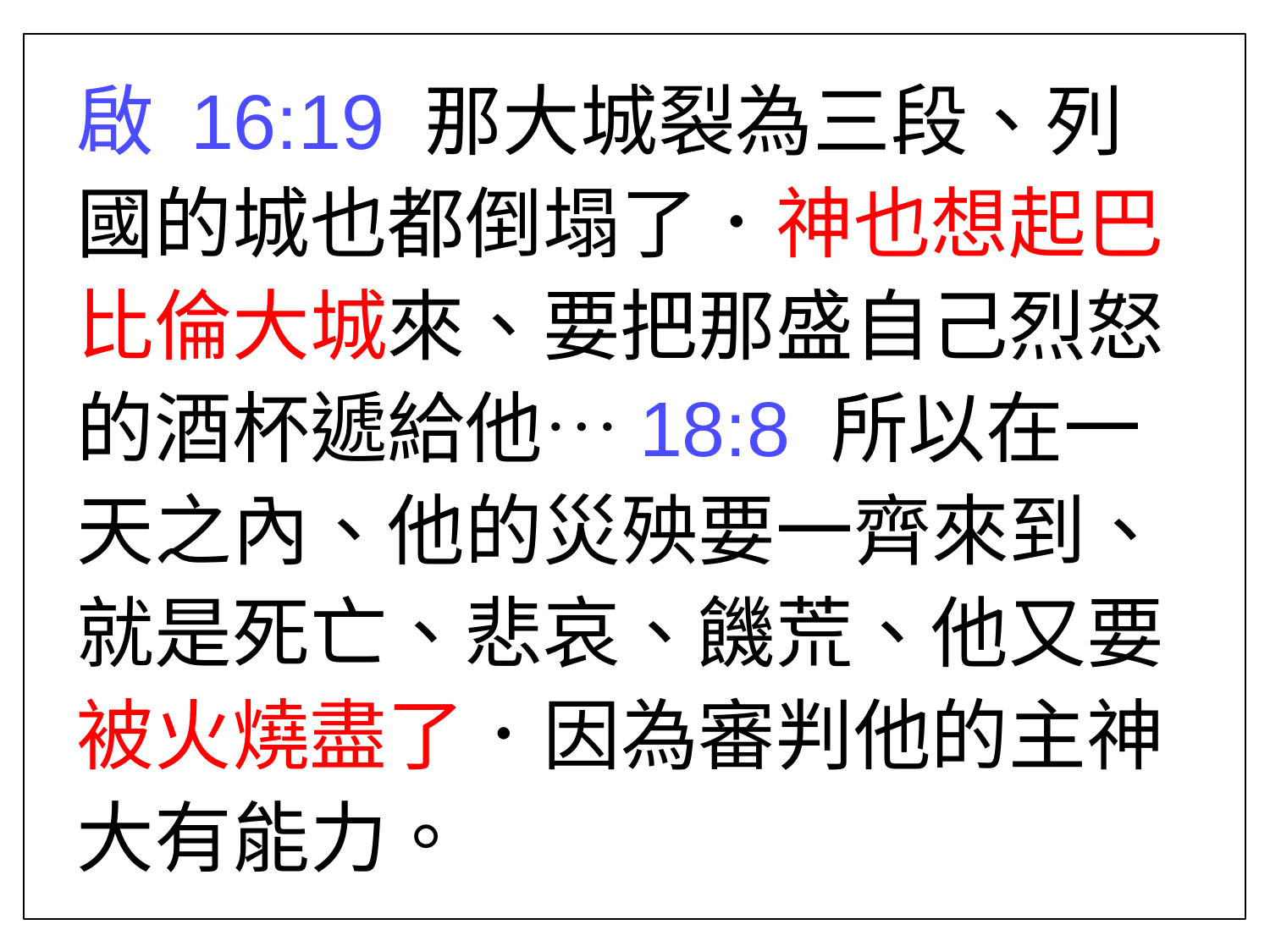

啟 16:19 那大城裂為三段、列國的城也都倒塌了．神也想起巴比倫大城來、要把那盛自己烈怒的酒杯遞給他…18:8 所以在一天之內、他的災殃要一齊來到、就是死亡、悲哀、饑荒、他又要被火燒盡了．因為審判他的主神大有能力。